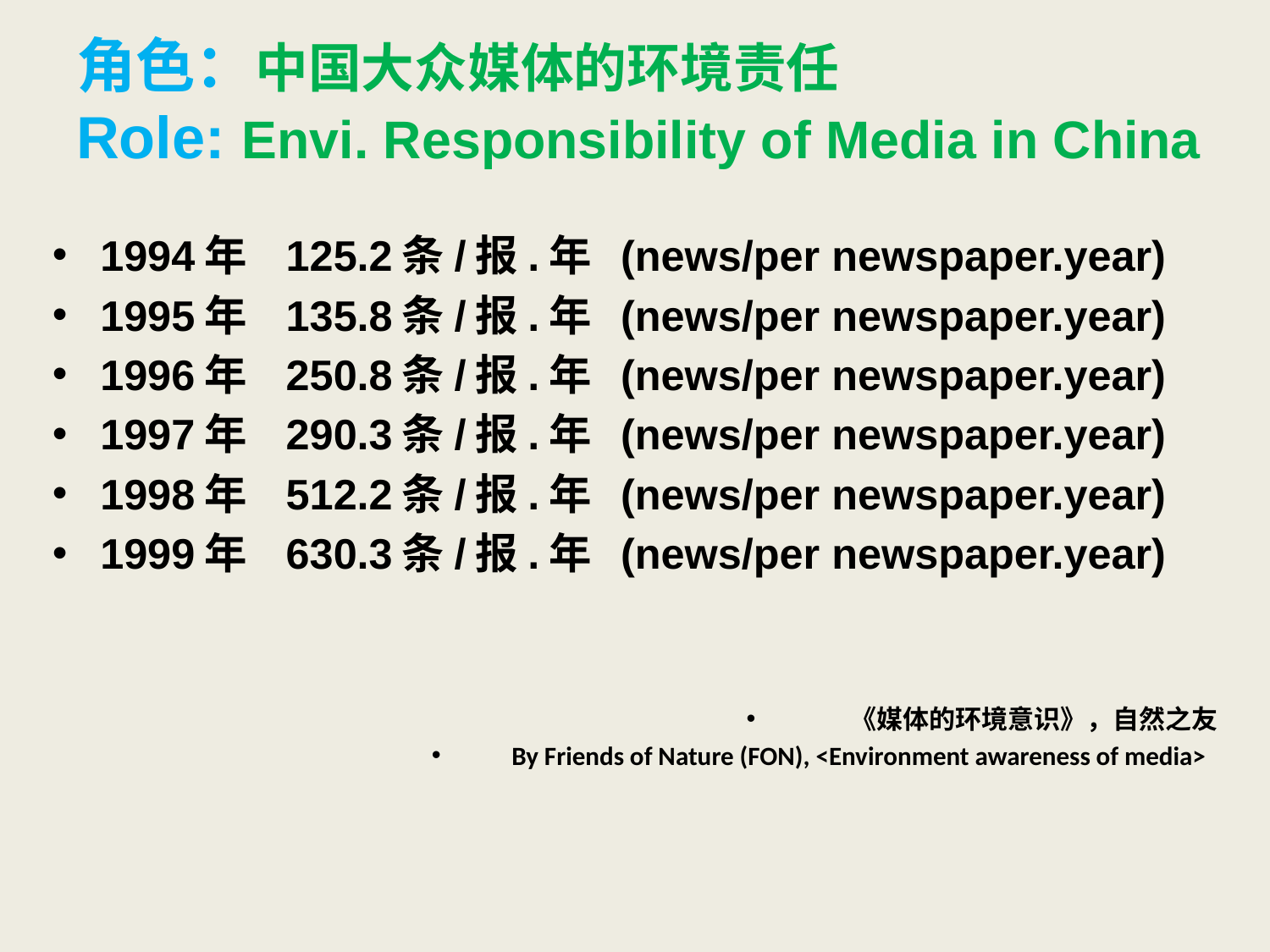

# 角色：中国大众媒体的环境责任 Role: Envi. Responsibility of Media in China
1994年   125.2条/报.年  (news/per newspaper.year)
1995年   135.8条/报.年  (news/per newspaper.year)
1996年   250.8条/报.年  (news/per newspaper.year)
1997年   290.3条/报.年  (news/per newspaper.year)
1998年   512.2条/报.年  (news/per newspaper.year)
1999年   630.3条/报.年  (news/per newspaper.year)

《媒体的环境意识》，自然之友
By Friends of Nature (FON), <Environment awareness of media>